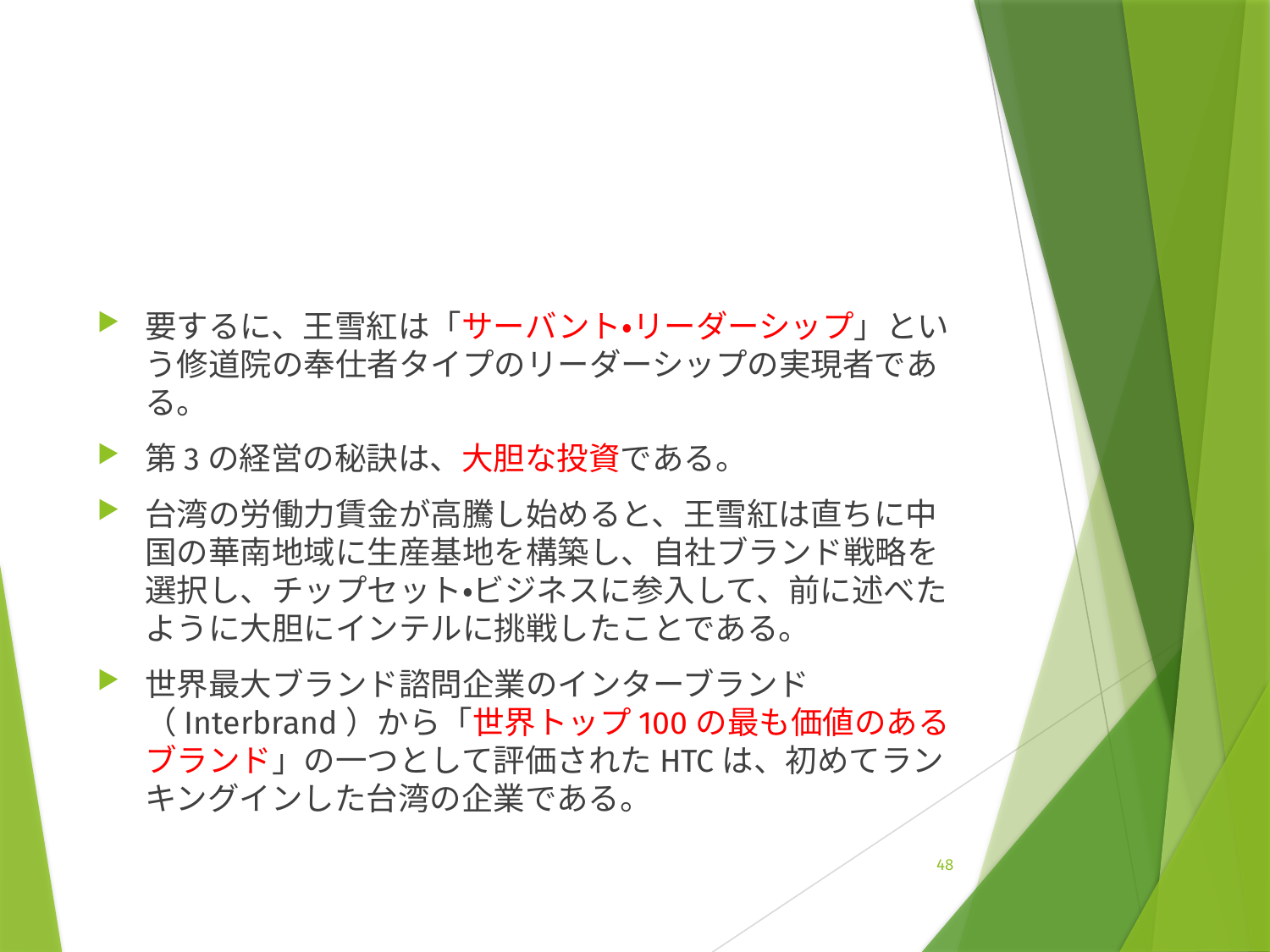

#
要するに、王雪紅は「サーバント・リーダーシップ」という修道院の奉仕者タイプのリーダーシップの実現者である。
第3の経営の秘訣は、大胆な投資である。
台湾の労働力賃金が高騰し始めると、王雪紅は直ちに中国の華南地域に生産基地を構築し、自社ブランド戦略を選択し、チップセット・ビジネスに参入して、前に述べたように大胆にインテルに挑戦したことである。
世界最大ブランド諮問企業のインターブランド（Interbrand）から「世界トップ100の最も価値のあるブランド」の一つとして評価されたHTCは、初めてランキングインした台湾の企業である。

48